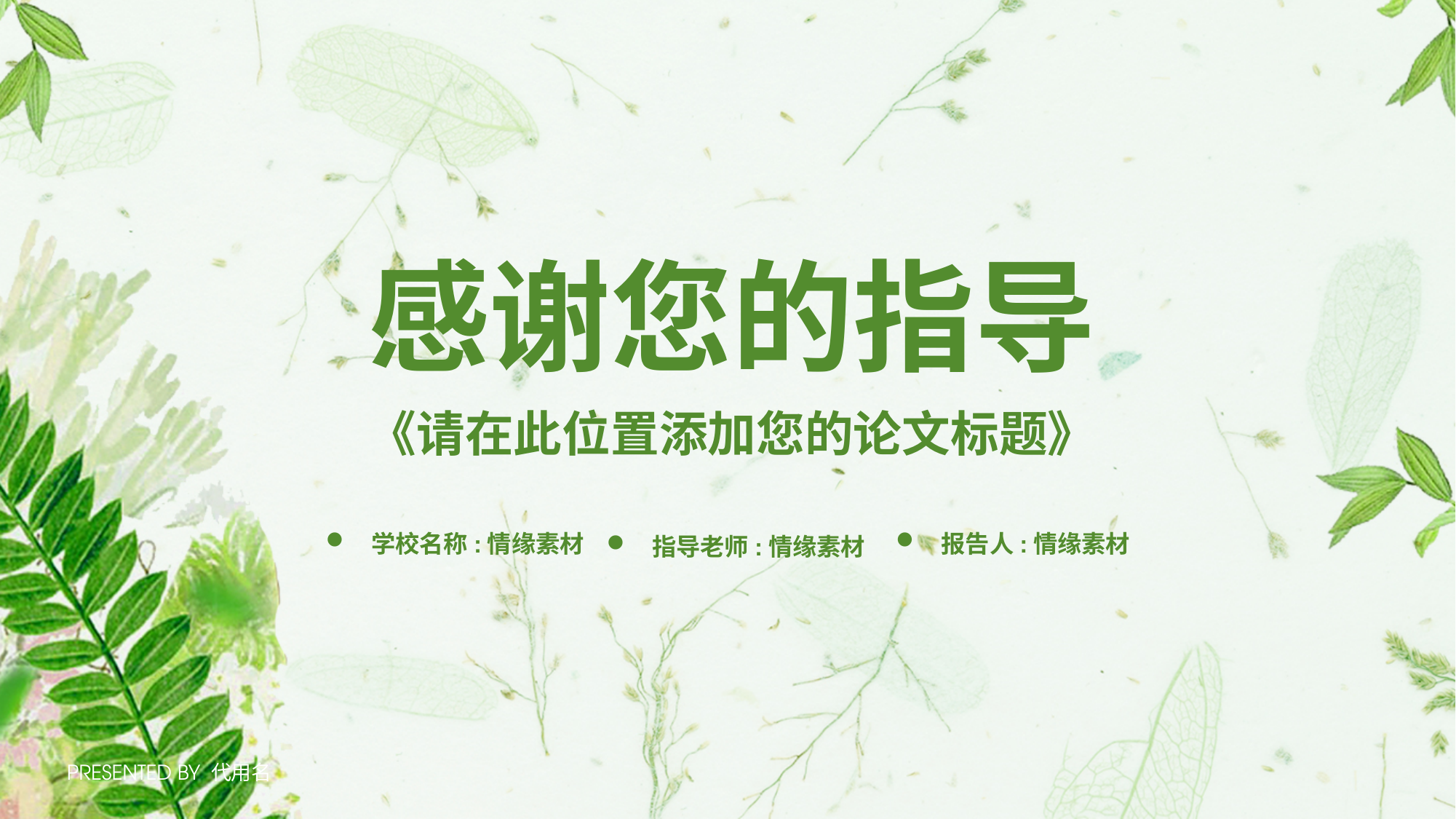

感谢您的指导
《请在此位置添加您的论文标题》
学校名称:情缘素材
报告人:情缘素材
指导老师:情缘素材
PRESENTED BY 代用名